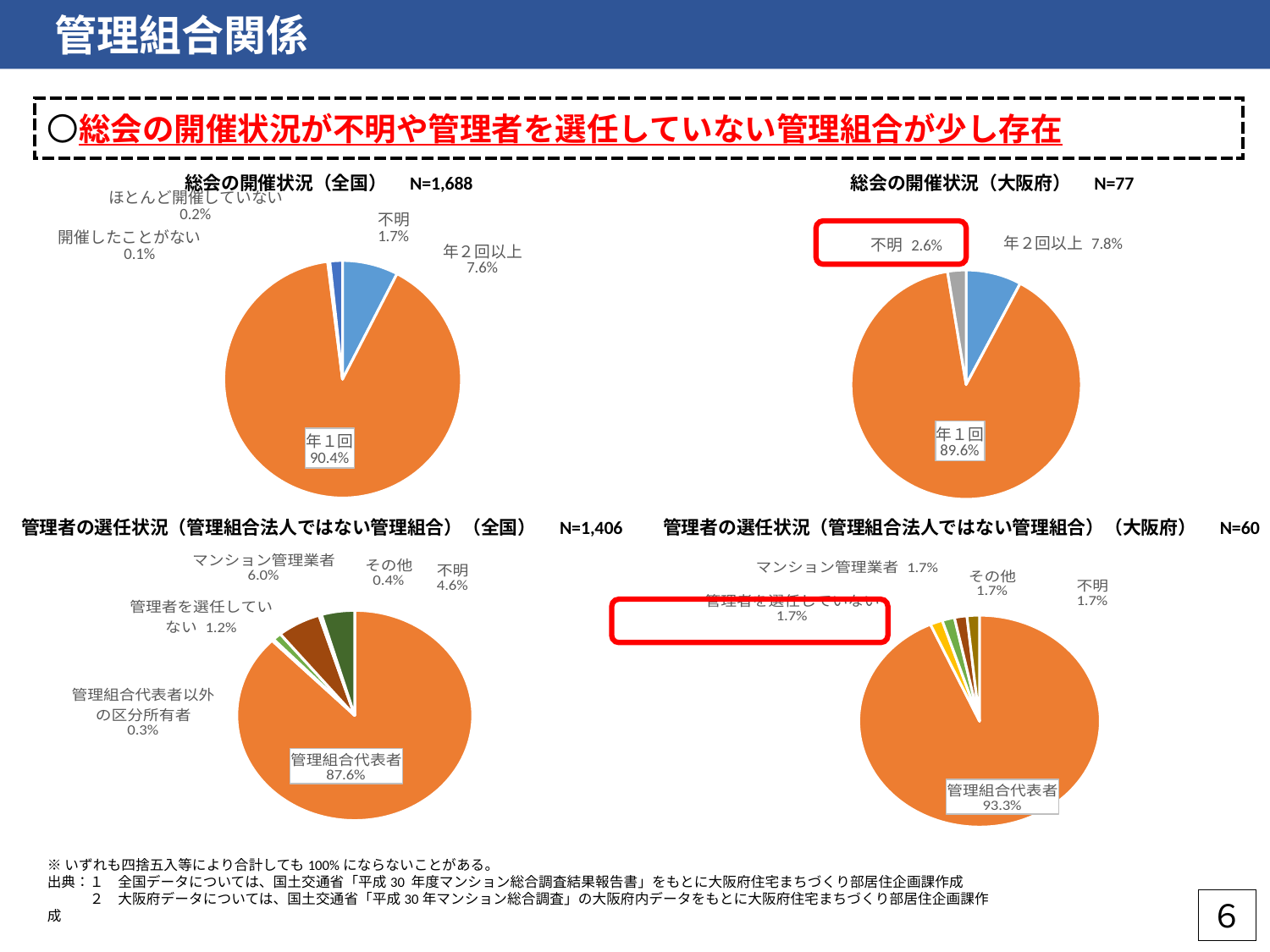

管理組合関係
〇総会の開催状況が不明や管理者を選任していない管理組合が少し存在

### Chart

| Category |  |
|---|---|
| 年２回以上 | 0.07582938388625593 |
| 年１回 | 0.9040284360189573 |
| ほとんど開催していない | 0.0017772511848341231 |
| 開催したことがない | 0.001184834123222749 |
| 不明 | 0.017180094786729858 |
総会の開催状況（全国）　N=1,688
総会の開催状況（大阪府）　N=77

### Chart

| Category |  |
|---|---|
| 年２回以上 | 0.07792207792207792 |
| 年１回 | 0.8961038961038961 |
| 不明 | 0.025974025974025976 |
管理者の選任状況（管理組合法人ではない管理組合）（全国）　N=1,406
管理者の選任状況（管理組合法人ではない管理組合）（大阪府）　N=60

### Chart

| Category |  |  |
|---|---|---|
| 管理組合代表者 | 1232.0 | 87.6 |
| 管理組合代表者以外の区分所有者 | 4.0 | 0.3 |
| 管理者を選任していない | 17.0 | 1.2 |
| マンション管理業者 | 84.0 | 6.0 |
| その他 | 5.0 | 0.4 |
| 不明 | 64.0 | 4.6 |

### Chart

| Category |  |
|---|---|
| 管理組合代表者 | 56.0 |
| 管理者を選任していない | 1.0 |
| マンション管理業者 | 1.0 |
| その他 | 1.0 |
| 不明 | 1.0 |
※いずれも四捨五入等により合計しても100%にならないことがある。
出典：１　全国データについては、国土交通省「平成30 年度マンション総合調査結果報告書」をもとに大阪府住宅まちづくり部居住企画課作成
　　　２　大阪府データについては、国土交通省「平成30年マンション総合調査」の大阪府内データをもとに大阪府住宅まちづくり部居住企画課作成
６